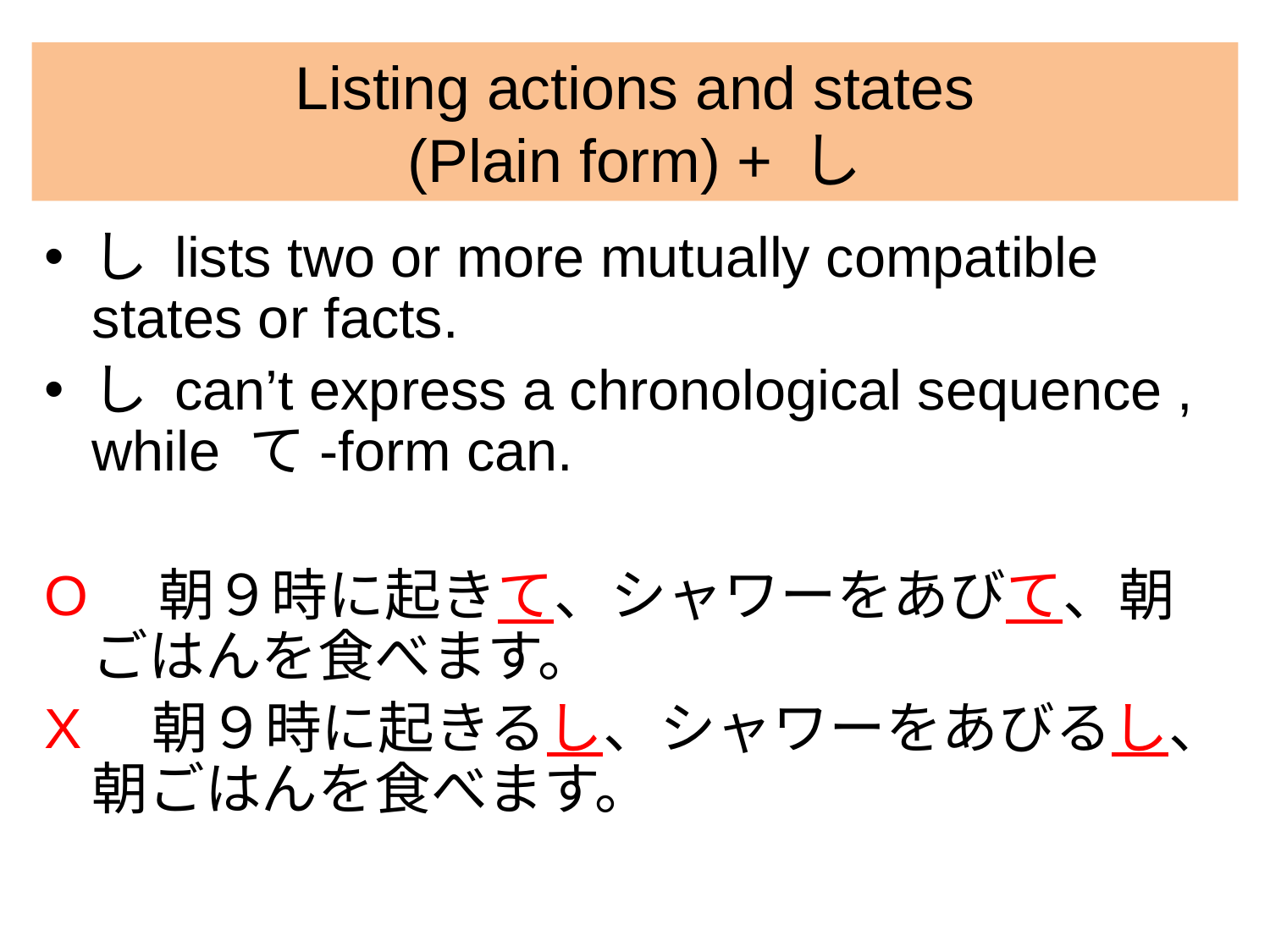

# Listing actions and states (Plain form) + し
し lists two or more mutually compatible states or facts.
し can’t express a chronological sequence , while て-form can.

O　朝９時に起きて、シャワーをあびて、朝ごはんを食べます。
X　朝９時に起きるし、シャワーをあびるし、朝ごはんを食べます。